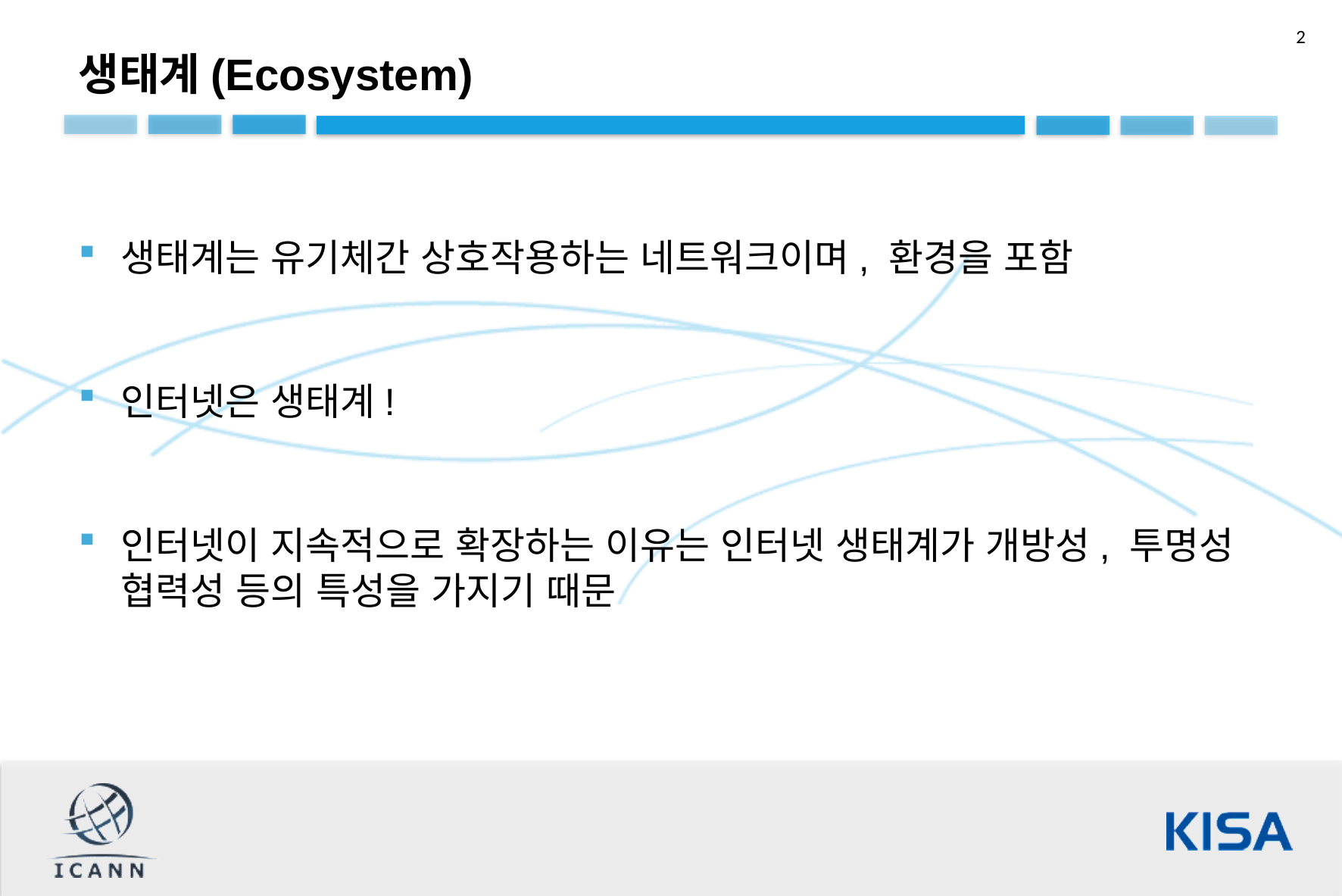

생태계(Ecosystem)

생태계는 유기체간 상호작용하는 네트워크이며, 환경을 포함

인터넷은 생태계!

인터넷이 지속적으로 확장하는 이유는 인터넷 생태계가 개방성, 투명성 협력성 등의 특성을 가지기 때문